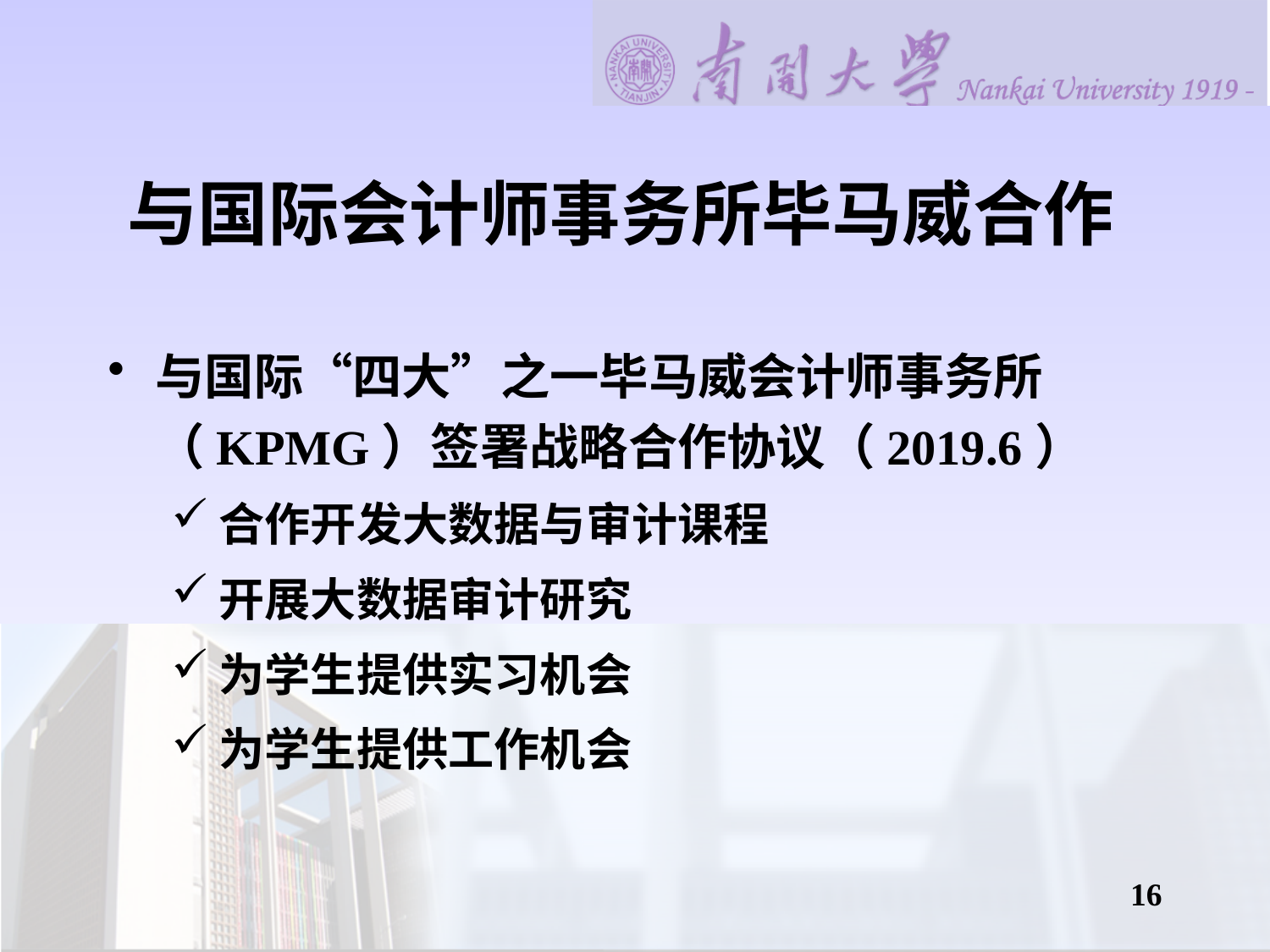

与国际会计师事务所毕马威合作

与国际“四大”之一毕马威会计师事务所（KPMG）签署战略合作协议（2019.6）
合作开发大数据与审计课程
开展大数据审计研究
为学生提供实习机会
为学生提供工作机会
16